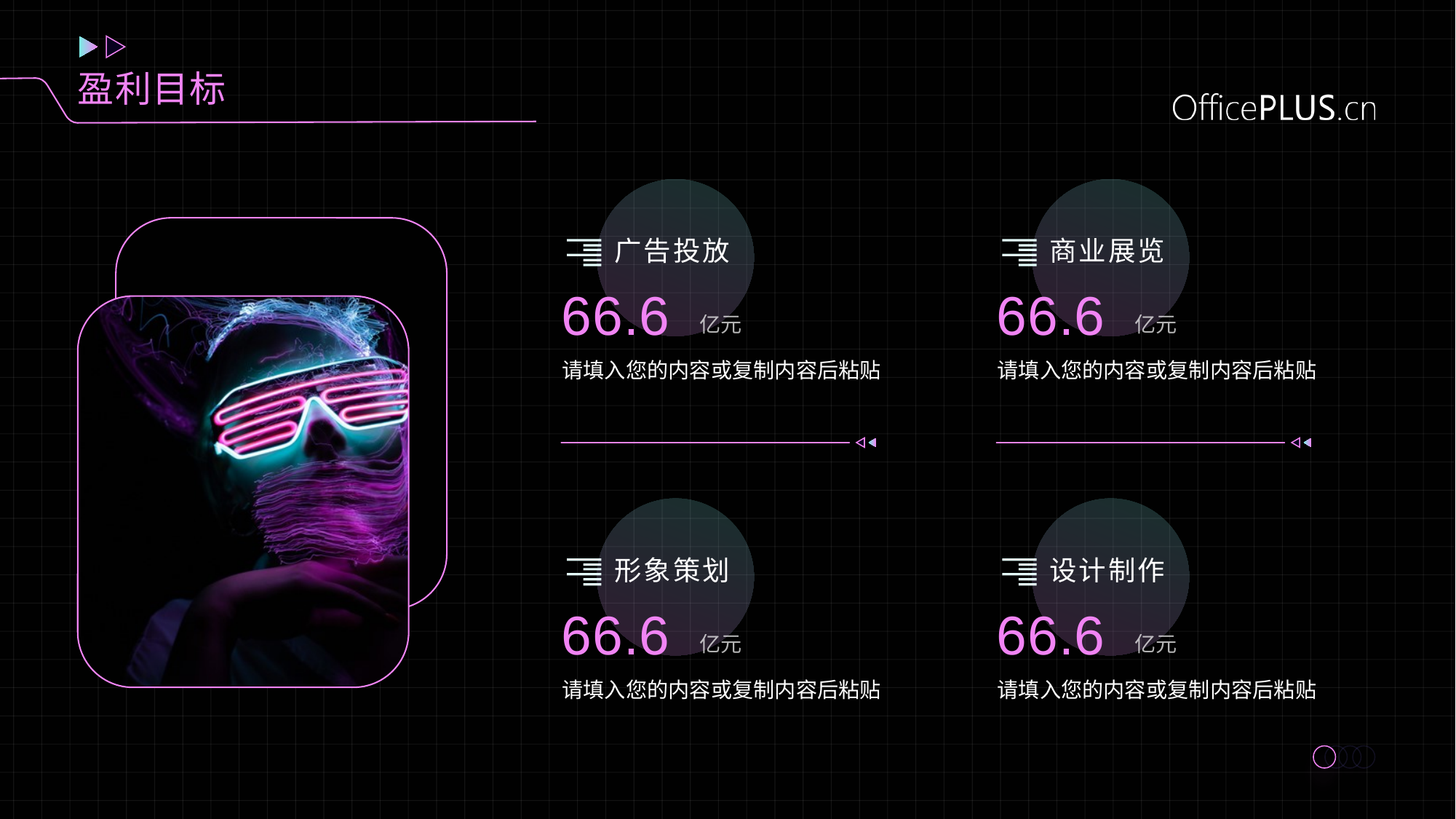

盈利目标

广告投放
商业展览

66.6
66.6

亿元
亿元
请填入您的内容或复制内容后粘贴
请填入您的内容或复制内容后粘贴

形象策划
设计制作

66.6
66.6
亿元
亿元
请填入您的内容或复制内容后粘贴
请填入您的内容或复制内容后粘贴